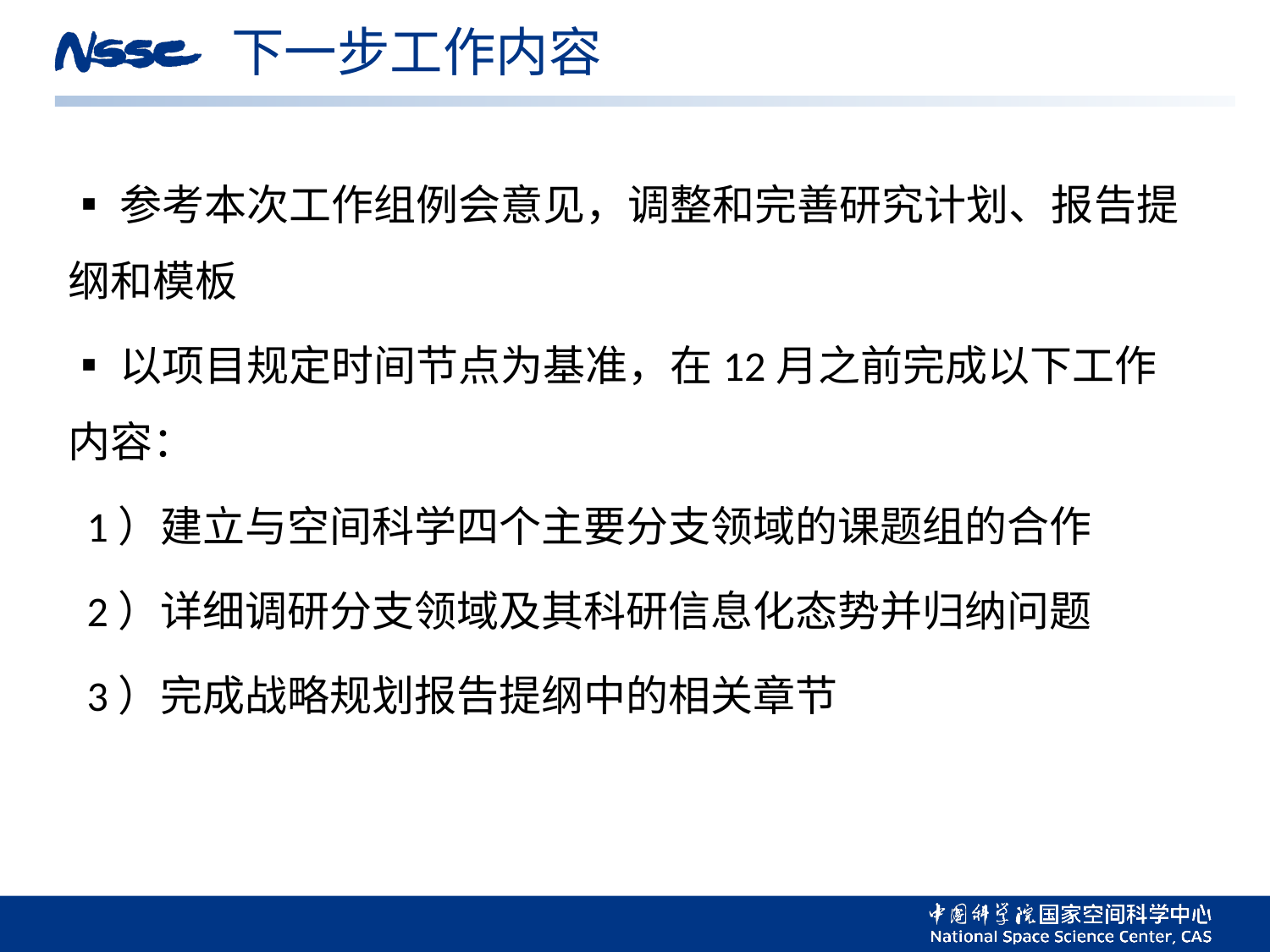

下一步工作内容

▪参考本次工作组例会意见，调整和完善研究计划、报告提纲和模板
▪以项目规定时间节点为基准，在12月之前完成以下工作内容：
  1）建立与空间科学四个主要分支领域的课题组的合作
  2）详细调研分支领域及其科研信息化态势并归纳问题
  3）完成战略规划报告提纲中的相关章节